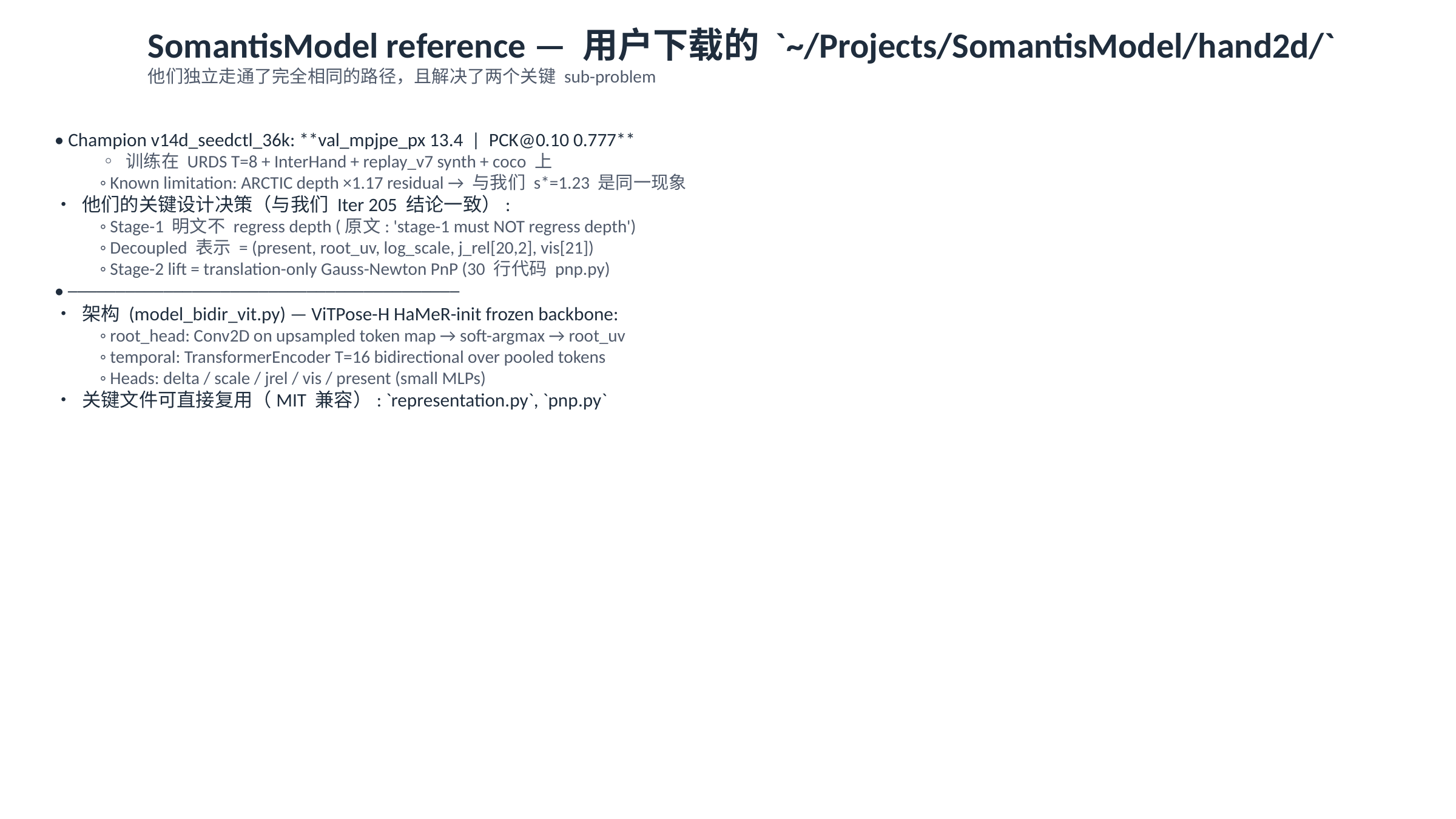

SomantisModel reference — 用户下载的 `~/Projects/SomantisModel/hand2d/`
他们独立走通了完全相同的路径，且解决了两个关键 sub-problem
• Champion v14d_seedctl_36k: **val_mpjpe_px 13.4  |  PCK@0.10 0.777**
◦ 训练在 URDS T=8 + InterHand + replay_v7 synth + coco 上
◦ Known limitation: ARCTIC depth ×1.17 residual → 与我们 s*=1.23 是同一现象
• 他们的关键设计决策（与我们 Iter 205 结论一致）:
◦ Stage-1 明文不 regress depth (原文: 'stage-1 must NOT regress depth')
◦ Decoupled 表示 = (present, root_uv, log_scale, j_rel[20,2], vis[21])
◦ Stage-2 lift = translation-only Gauss-Newton PnP (30 行代码 pnp.py)
• ─────────────────────────────────────────
• 架构 (model_bidir_vit.py) — ViTPose-H HaMeR-init frozen backbone:
◦ root_head: Conv2D on upsampled token map → soft-argmax → root_uv
◦ temporal: TransformerEncoder T=16 bidirectional over pooled tokens
◦ Heads: delta / scale / jrel / vis / present (small MLPs)
• 关键文件可直接复用（MIT 兼容）: `representation.py`, `pnp.py`